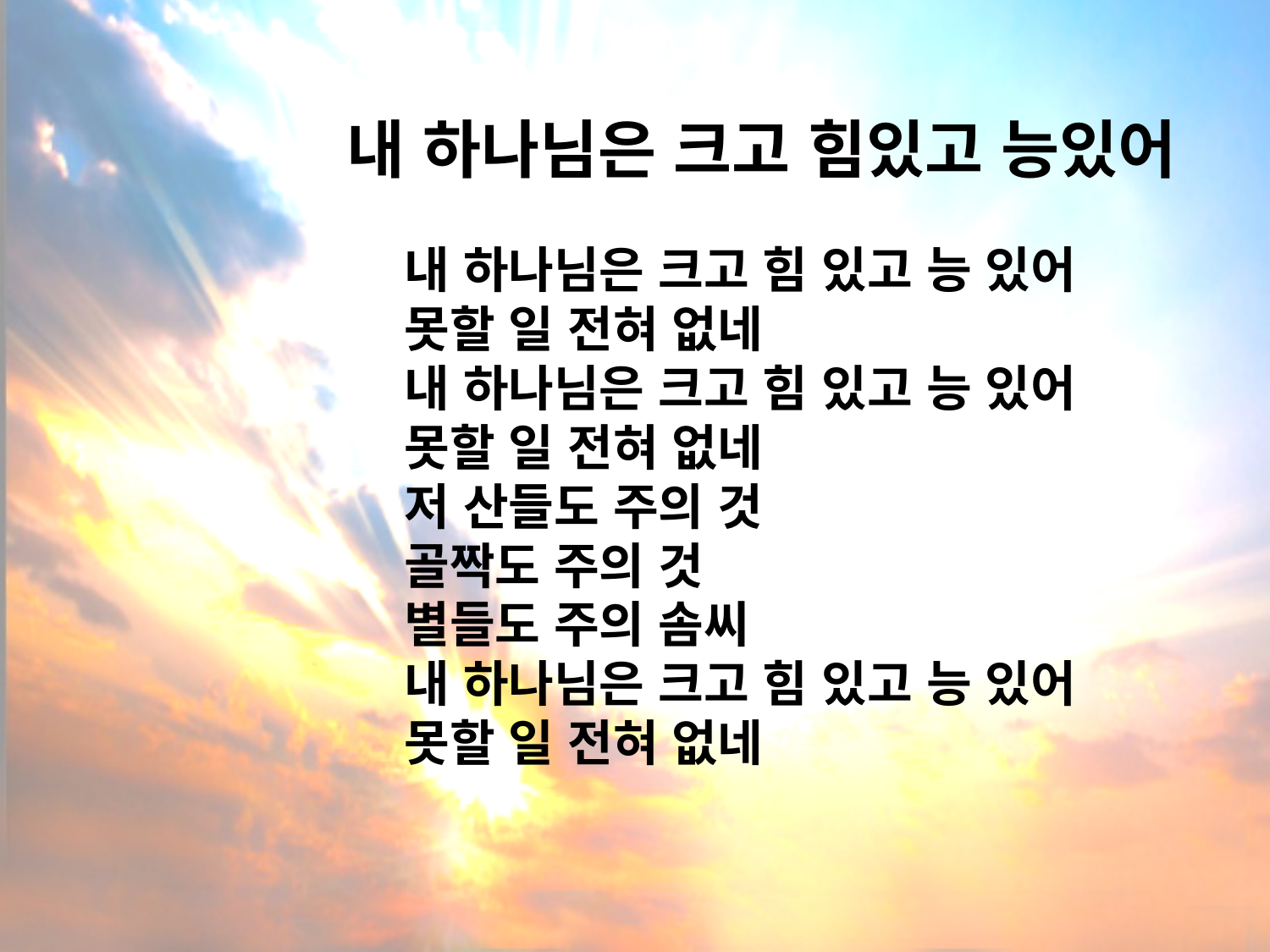

# 내 하나님은 크고 힘있고 능있어
내 하나님은 크고 힘 있고 능 있어
못할 일 전혀 없네
내 하나님은 크고 힘 있고 능 있어
못할 일 전혀 없네
저 산들도 주의 것
골짝도 주의 것
별들도 주의 솜씨
내 하나님은 크고 힘 있고 능 있어
못할 일 전혀 없네